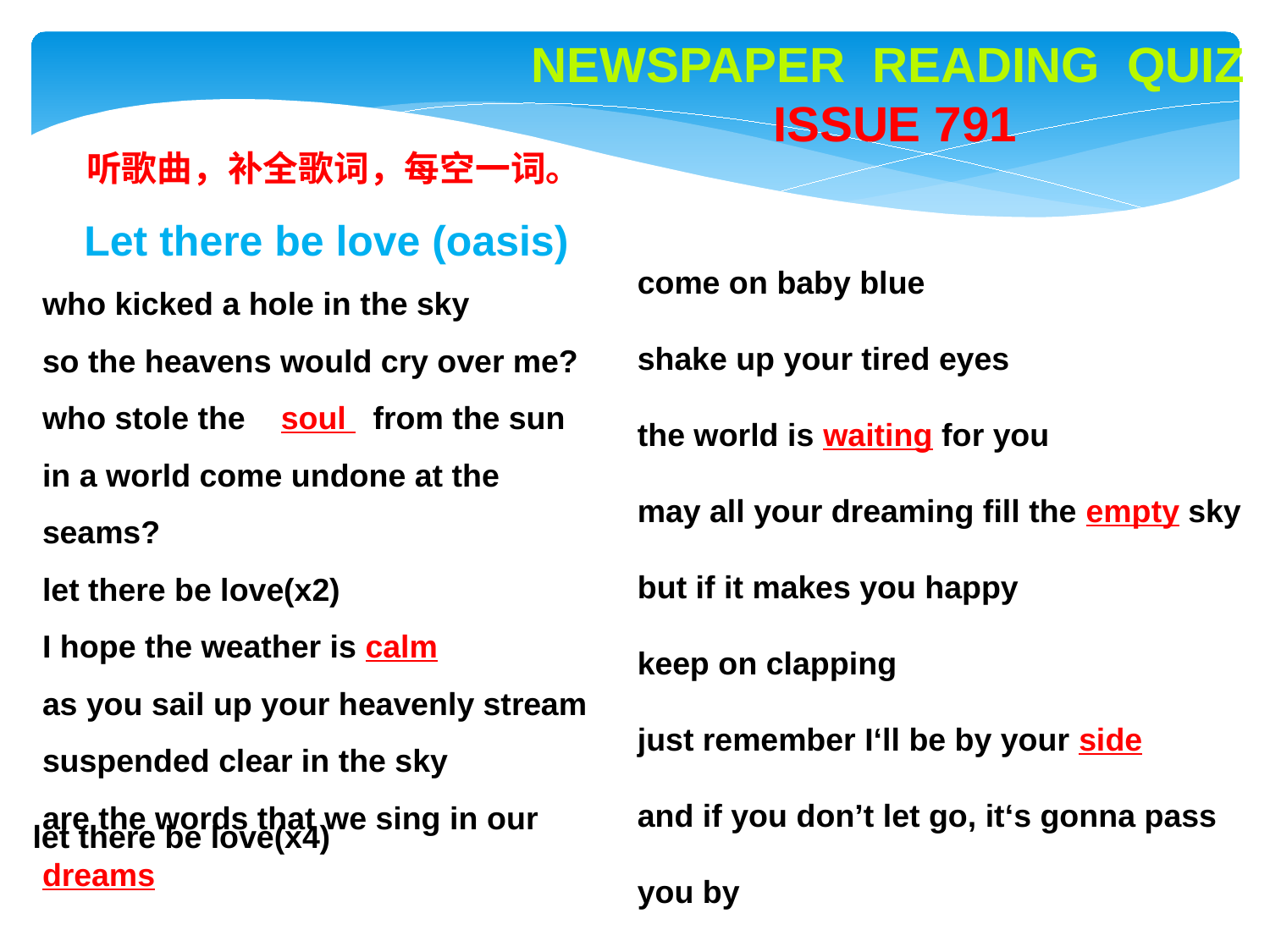

Newspaper  reading  quiz
Issue 791
 听歌曲，补全歌词，每空一词。
Let there be love (oasis)
who kicked a hole in the sky
so the heavens would cry over me?
who stole the    soul   from the sun
in a world come undone at the seams?
let there be love(x2)
I hope the weather is calm
as you sail up your heavenly stream
suspended clear in the sky
are the words that we sing in our dreams

come on baby blue
shake up your tired eyes
the world is waiting for you
may all your dreaming fill the empty sky
but if it makes you happy
keep on clapping
just remember I‘ll be by your side
and if you don’t let go, it‘s gonna pass you by
let there be love(x4)